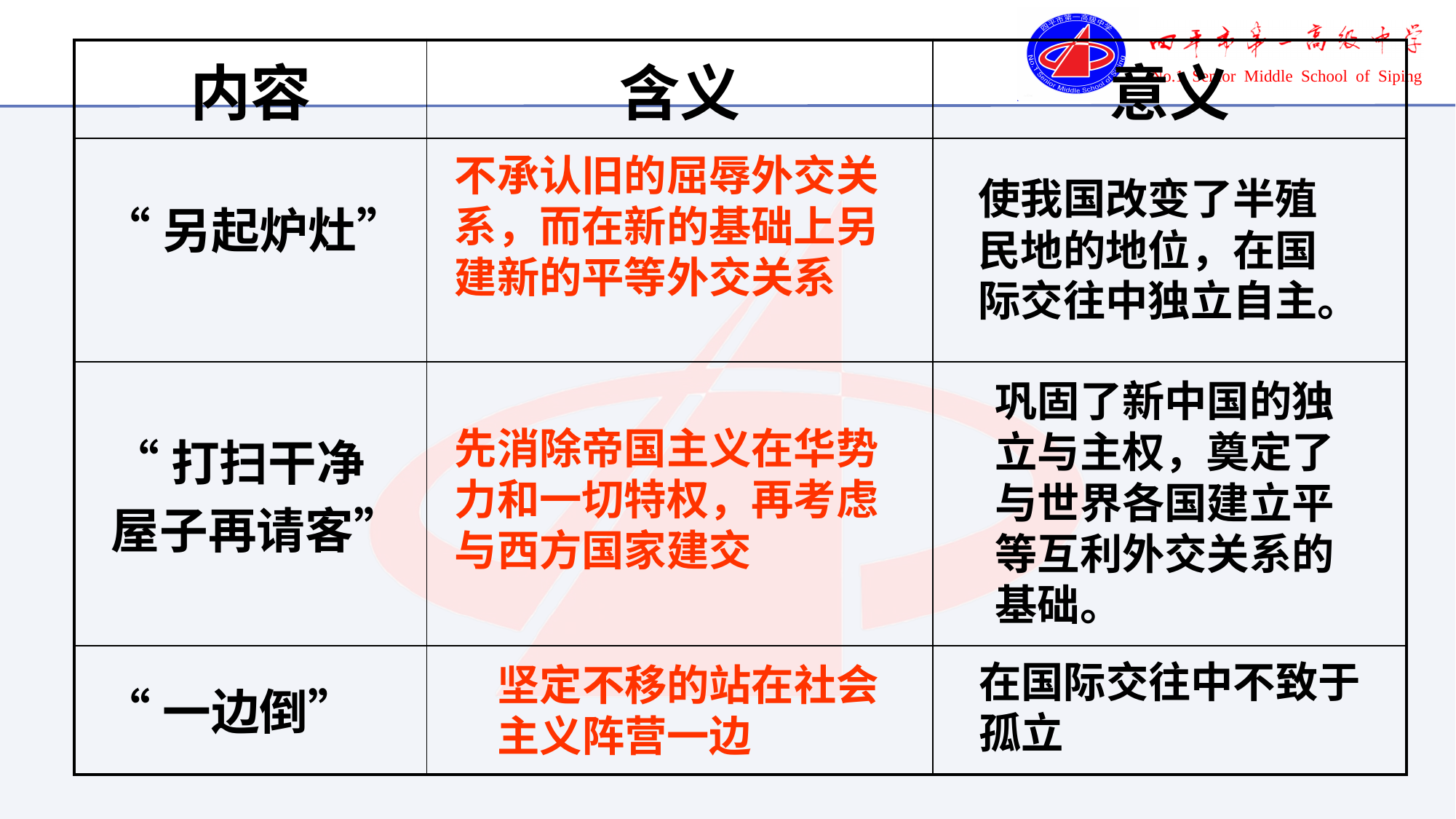

| 内容 | 含义 | 意义 |
| --- | --- | --- |
|  |  |  |
|  |  |  |
|  |  |  |
不承认旧的屈辱外交关系，而在新的基础上另建新的平等外交关系
使我国改变了半殖
民地的地位，在国
际交往中独立自主。
“另起炉灶”
巩固了新中国的独
立与主权，奠定了
与世界各国建立平
等互利外交关系的
基础。
先消除帝国主义在华势力和一切特权，再考虑与西方国家建交
“打扫干净
屋子再请客”
在国际交往中不致于孤立
坚定不移的站在社会
主义阵营一边
“一边倒”